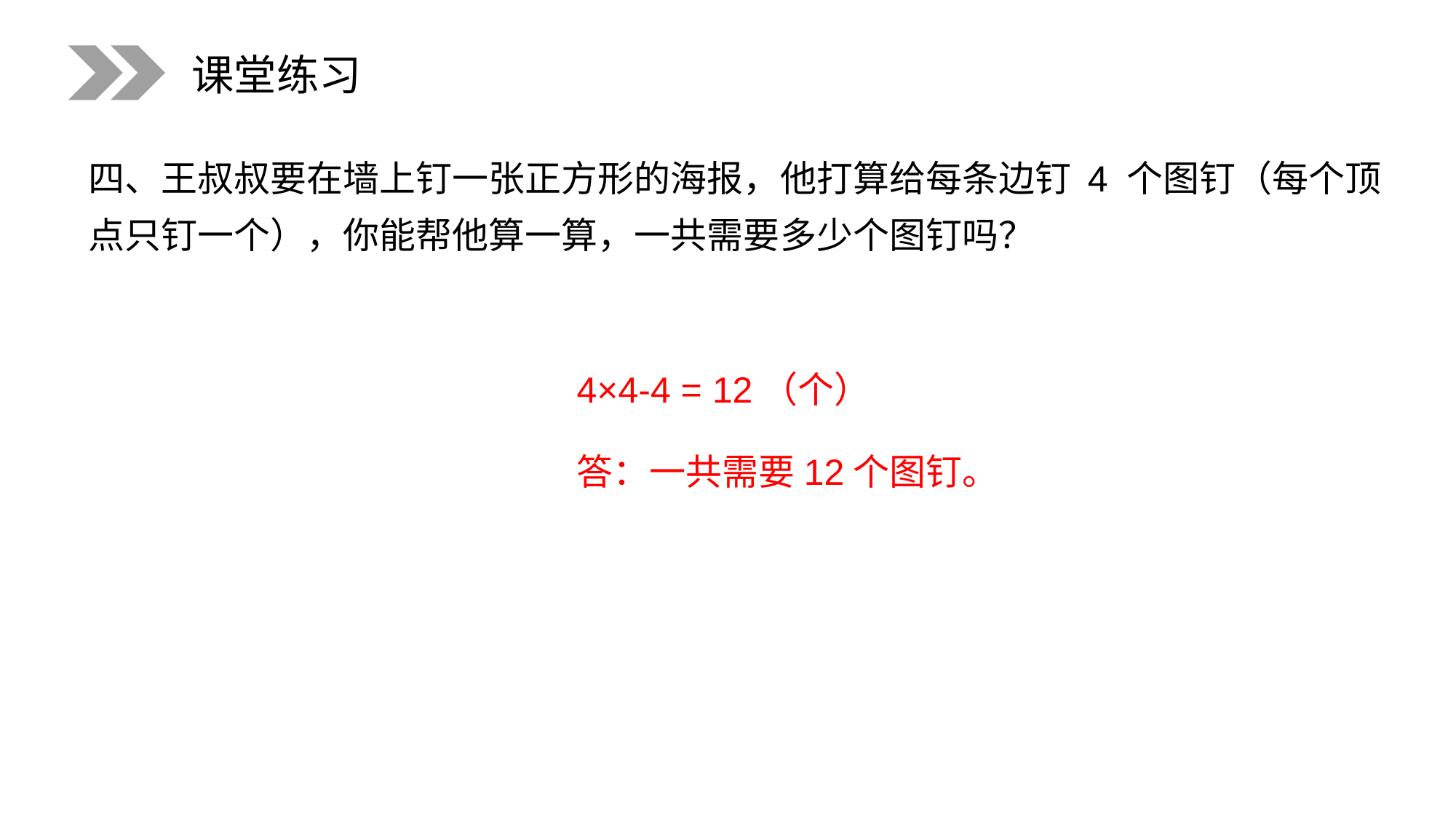

课堂练习
四、王叔叔要在墙上钉一张正方形的海报，他打算给每条边钉 4 个图钉（每个顶点只钉一个），你能帮他算一算，一共需要多少个图钉吗？
4×4-4 = 12（个）
答：一共需要12个图钉。